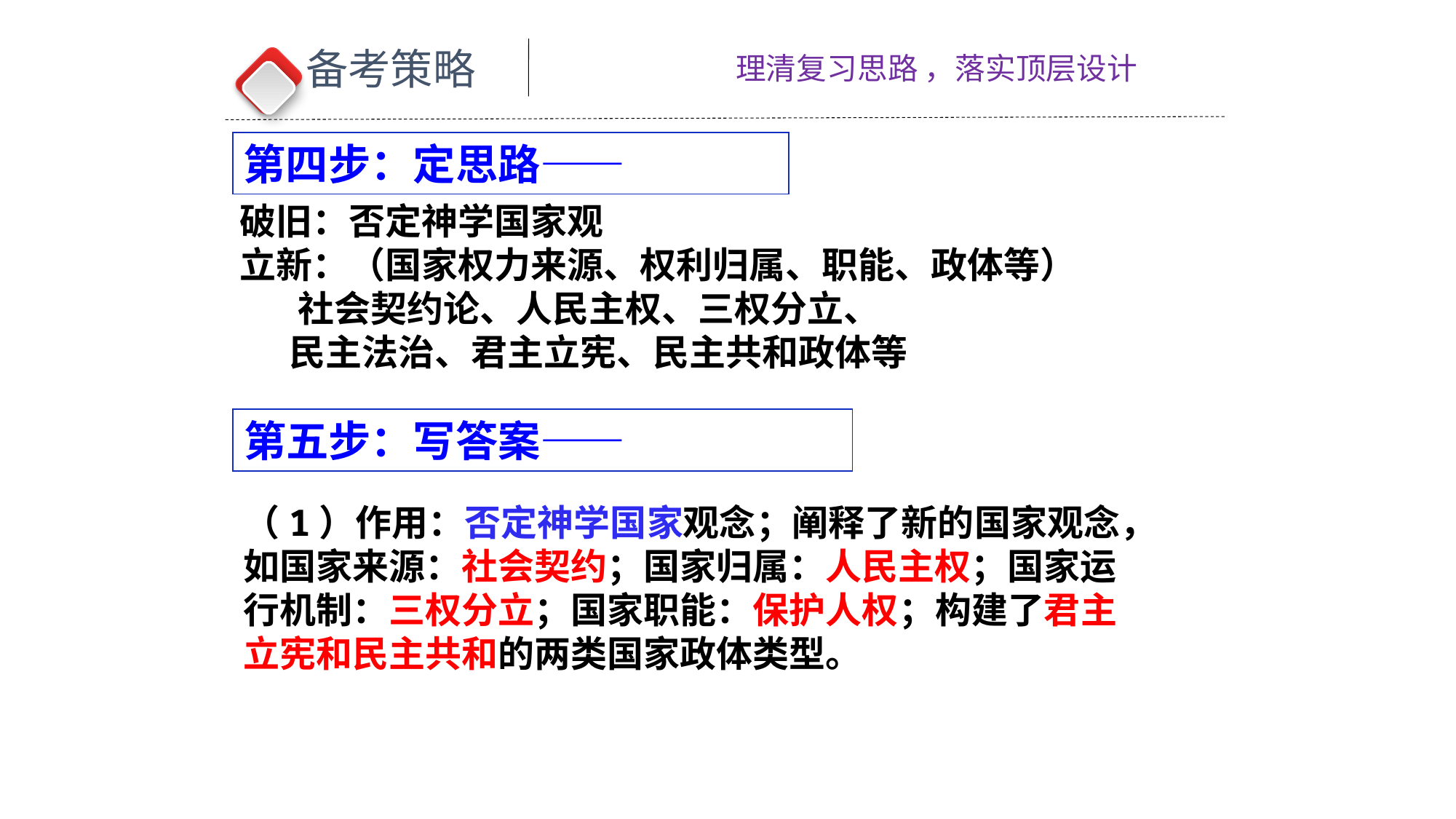

备考策略
理清复习思路 ，落实顶层设计

第四步：定思路——
破旧：否定神学国家观
立新：（国家权力来源、权利归属、职能、政体等）
      社会契约论、人民主权、三权分立、
      民主法治、君主立宪、民主共和政体等

第五步：写答案——
（1）作用：否定神学国家观念；阐释了新的国家观念，如国家来源：社会契约；国家归属：人民主权；国家运行机制：三权分立；国家职能：保护人权；构建了君主立宪和民主共和的两类国家政体类型。